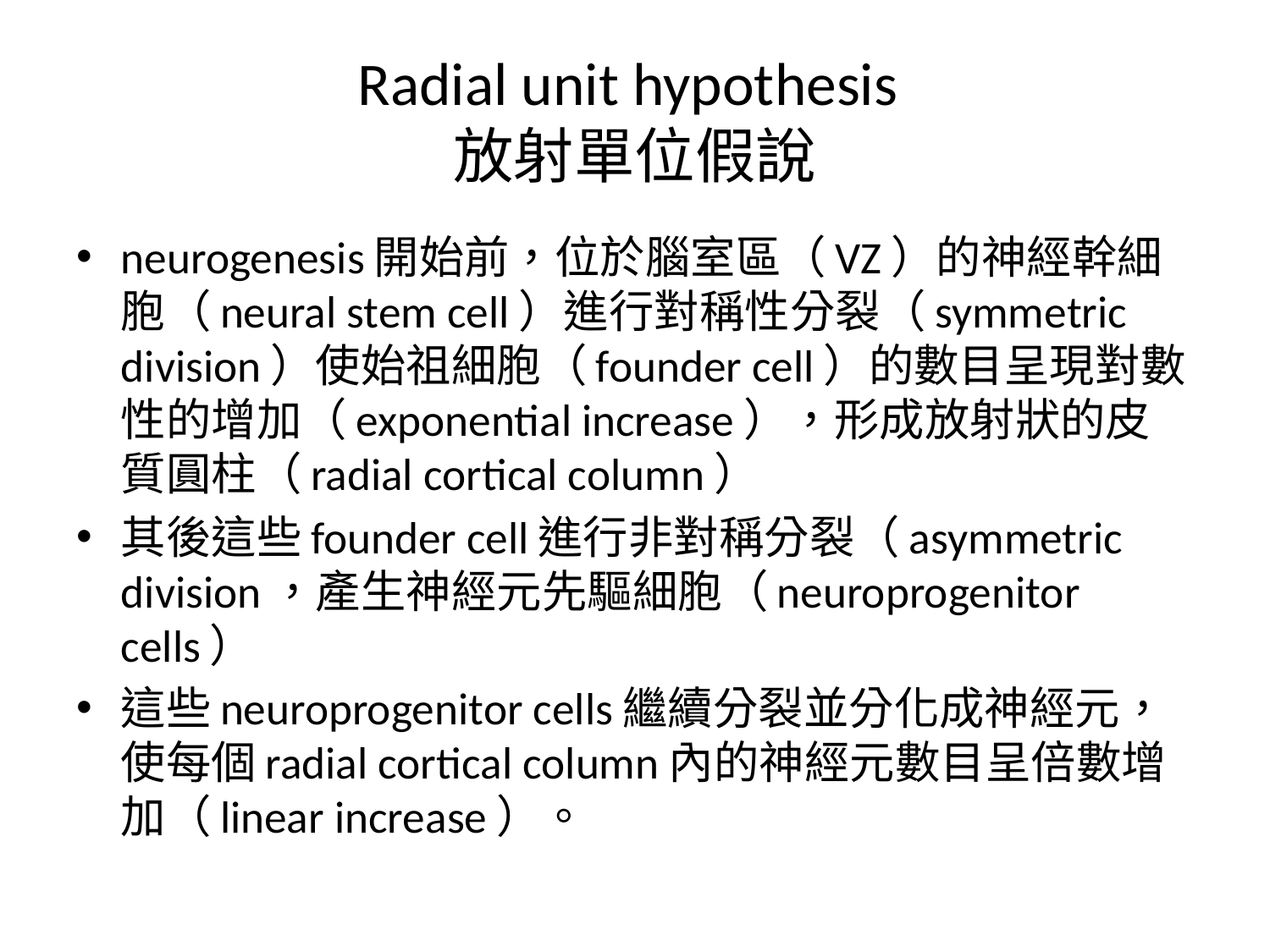

# Radial unit hypothesis 放射單位假說
neurogenesis開始前，位於腦室區（VZ）的神經幹細胞（neural stem cell）進行對稱性分裂（symmetric division）使始祖細胞（founder cell）的數目呈現對數性的增加（exponential increase），形成放射狀的皮質圓柱（radial cortical column）
其後這些founder cell進行非對稱分裂（asymmetric division，產生神經元先驅細胞（neuroprogenitor cells）
這些neuroprogenitor cells繼續分裂並分化成神經元，使每個radial cortical column內的神經元數目呈倍數增加（linear increase）。